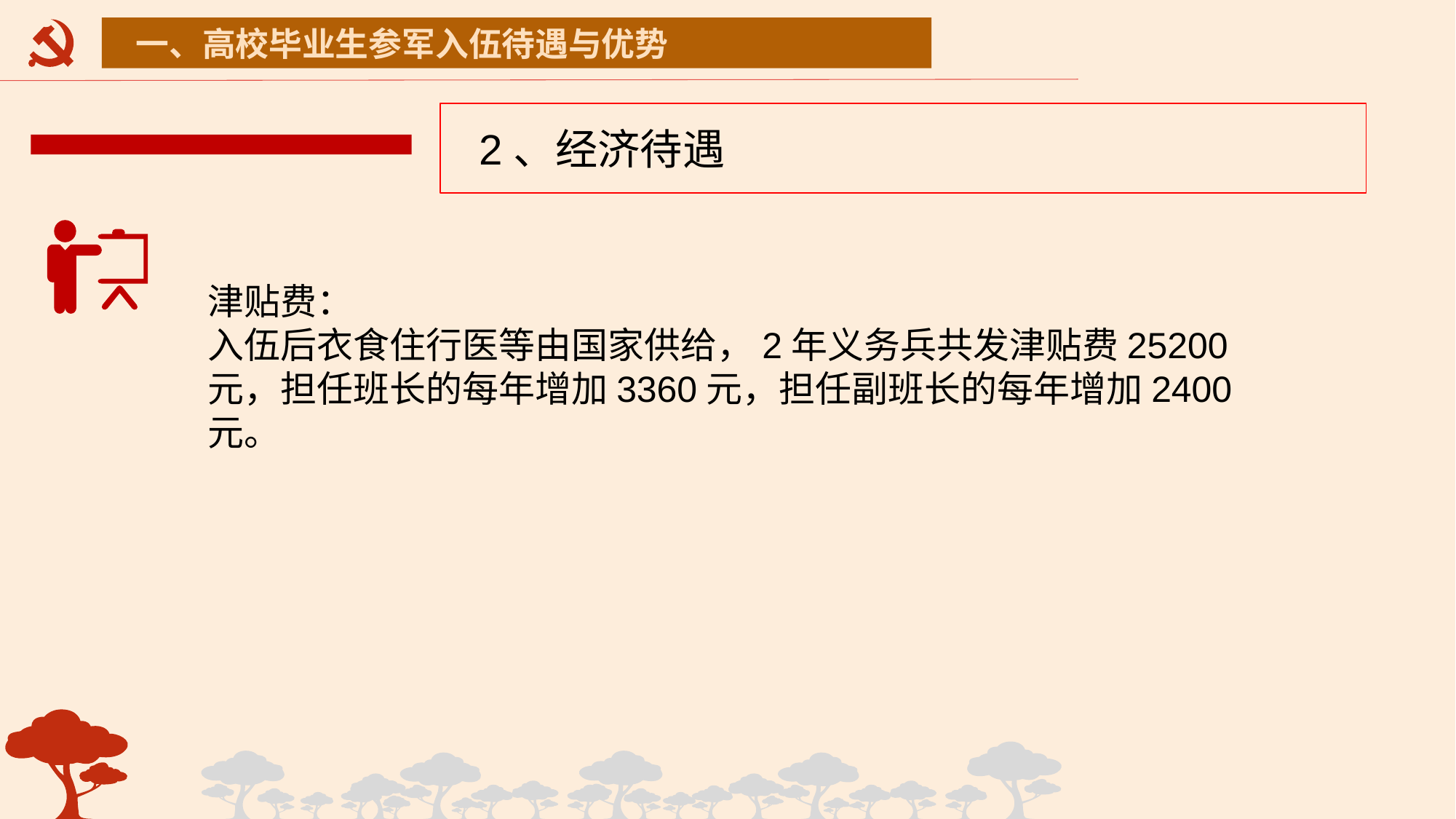

一、高校毕业生参军入伍待遇与优势

2、经济待遇

津贴费：
入伍后衣食住行医等由国家供给，2年义务兵共发津贴费25200元，担任班长的每年增加3360元，担任副班长的每年增加2400元。